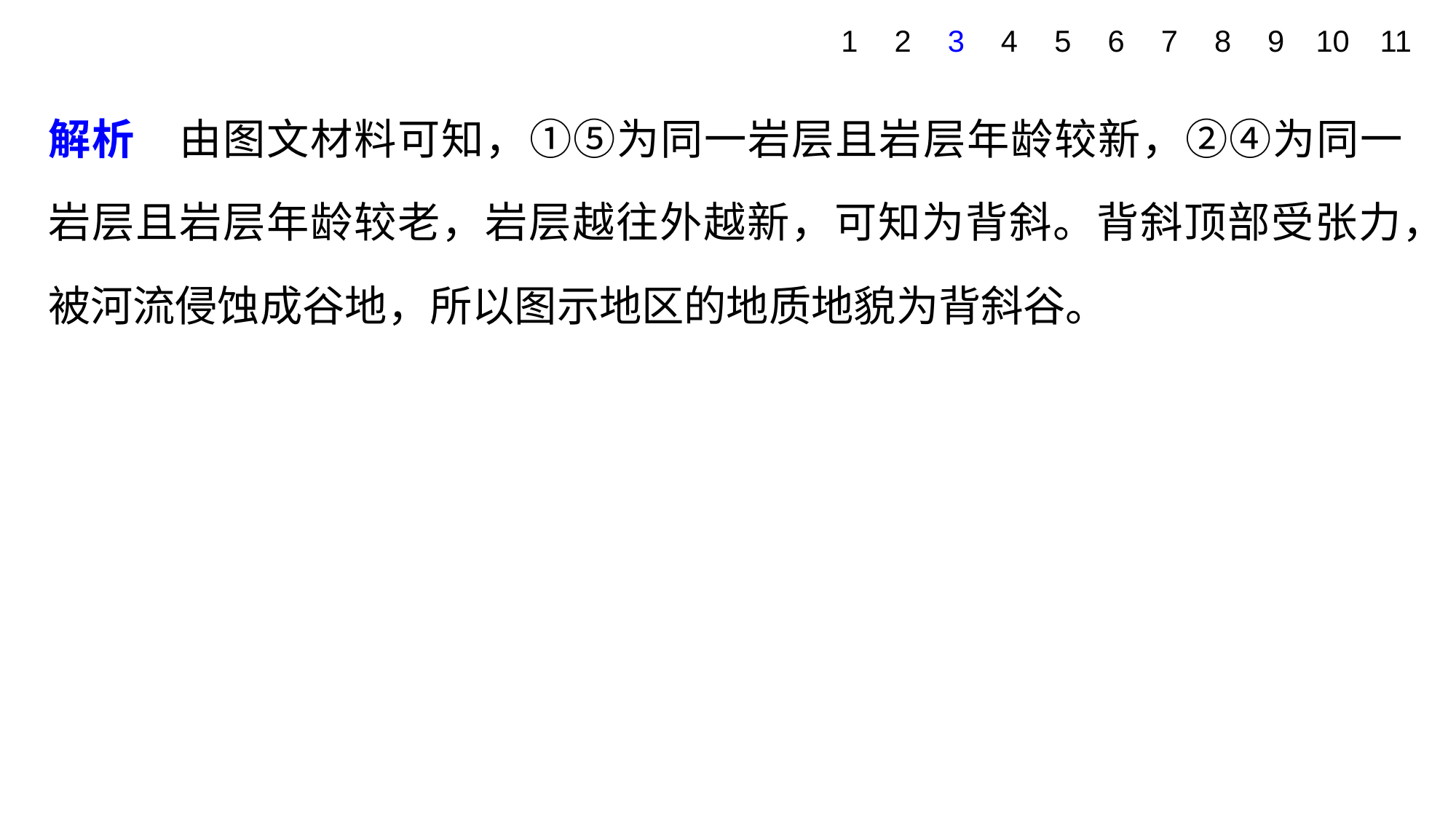

1
2
3
4
5
6
7
8
9
10
11
解析　由图文材料可知，①⑤为同一岩层且岩层年龄较新，②④为同一岩层且岩层年龄较老，岩层越往外越新，可知为背斜。背斜顶部受张力，被河流侵蚀成谷地，所以图示地区的地质地貌为背斜谷。